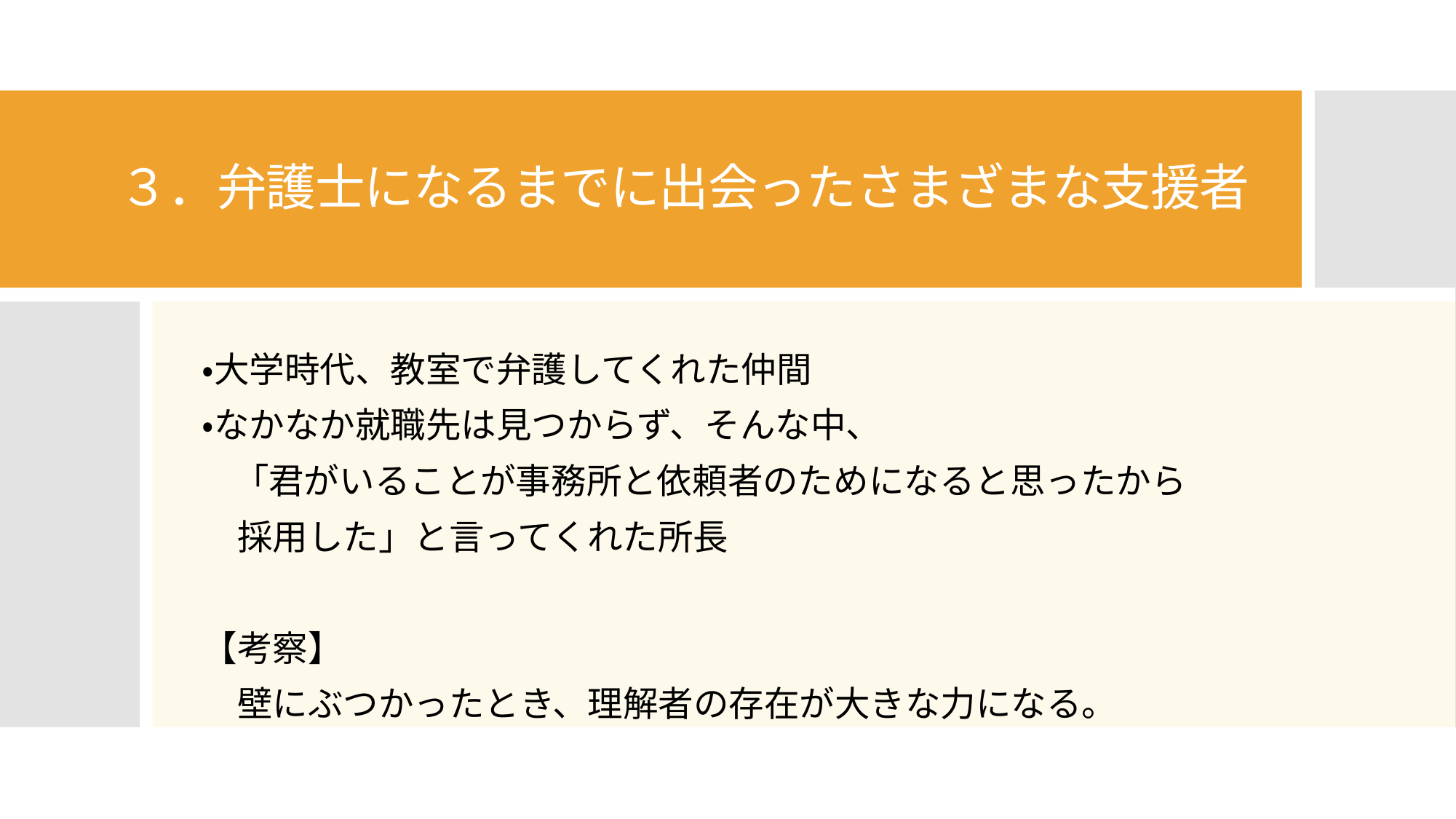

# ３．弁護士になるまでに出会ったさまざまな支援者

・大学時代、教室で弁護してくれた仲間
・なかなか就職先は見つからず、そんな中、
   「君がいることが事務所と依頼者のためになると思ったから
　採用した」と言ってくれた所長

【考察】
　壁にぶつかったとき、理解者の存在が大きな力になる。